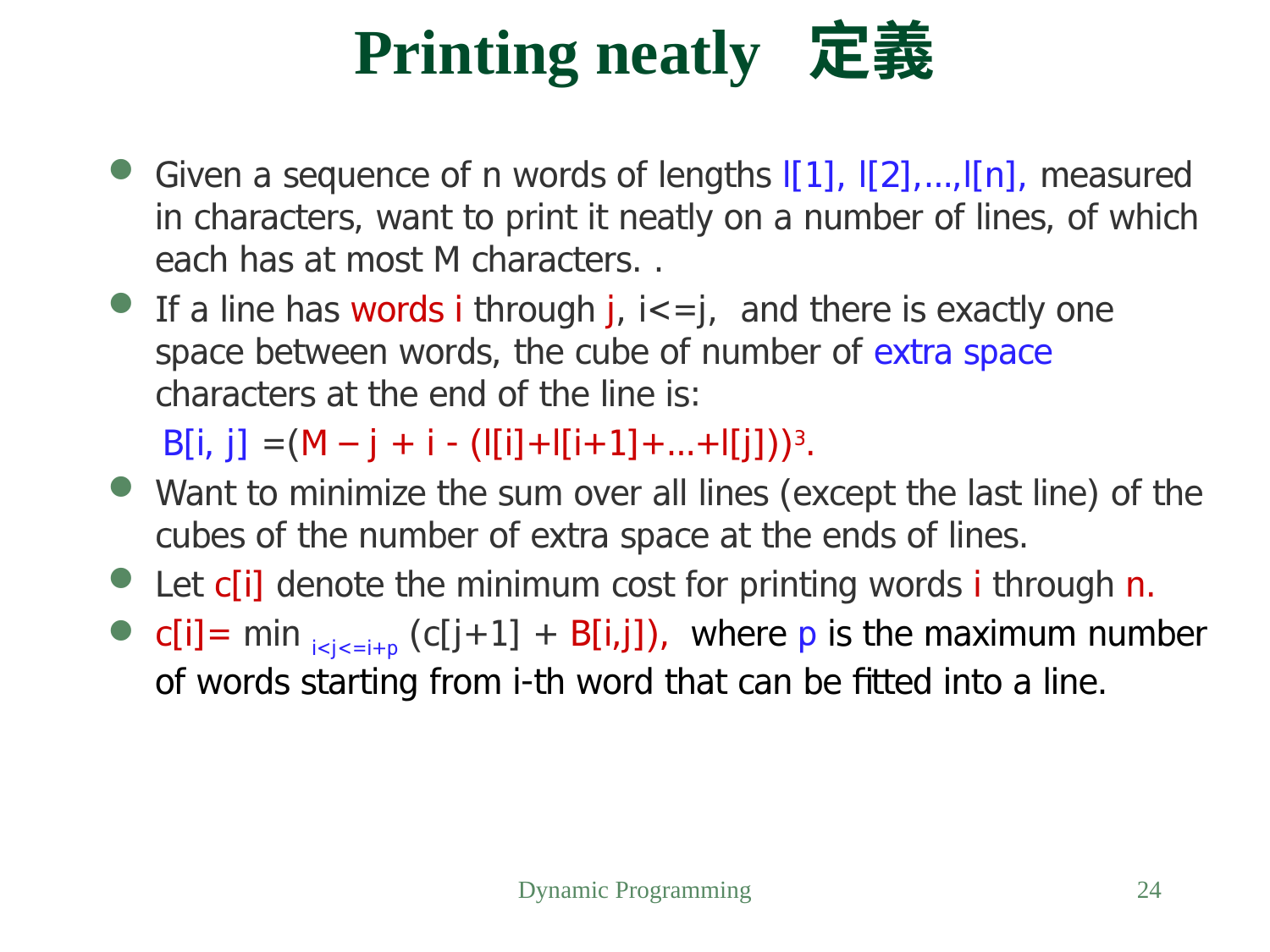

# Printing neatly  定義
Given a sequence of n words of lengths l[1], l[2],…,l[n], measured in characters, want to print it neatly on a number of lines, of which each has at most M characters. .
If a line has words i through j, i<=j,  and there is exactly one space between words, the cube of number of extra space characters at the end of the line is:
     B[i, j] =(M – j + i - (l[i]+l[i+1]+…+l[j]))3.
Want to minimize the sum over all lines (except the last line) of the cubes of the number of extra space at the ends of lines.
Let c[i] denote the minimum cost for printing words i through n.
c[i]= min i<j<=i+p (c[j+1] + B[i,j]),  where p is the maximum number of words starting from i-th word that can be fitted into a line.

Dynamic Programming
24